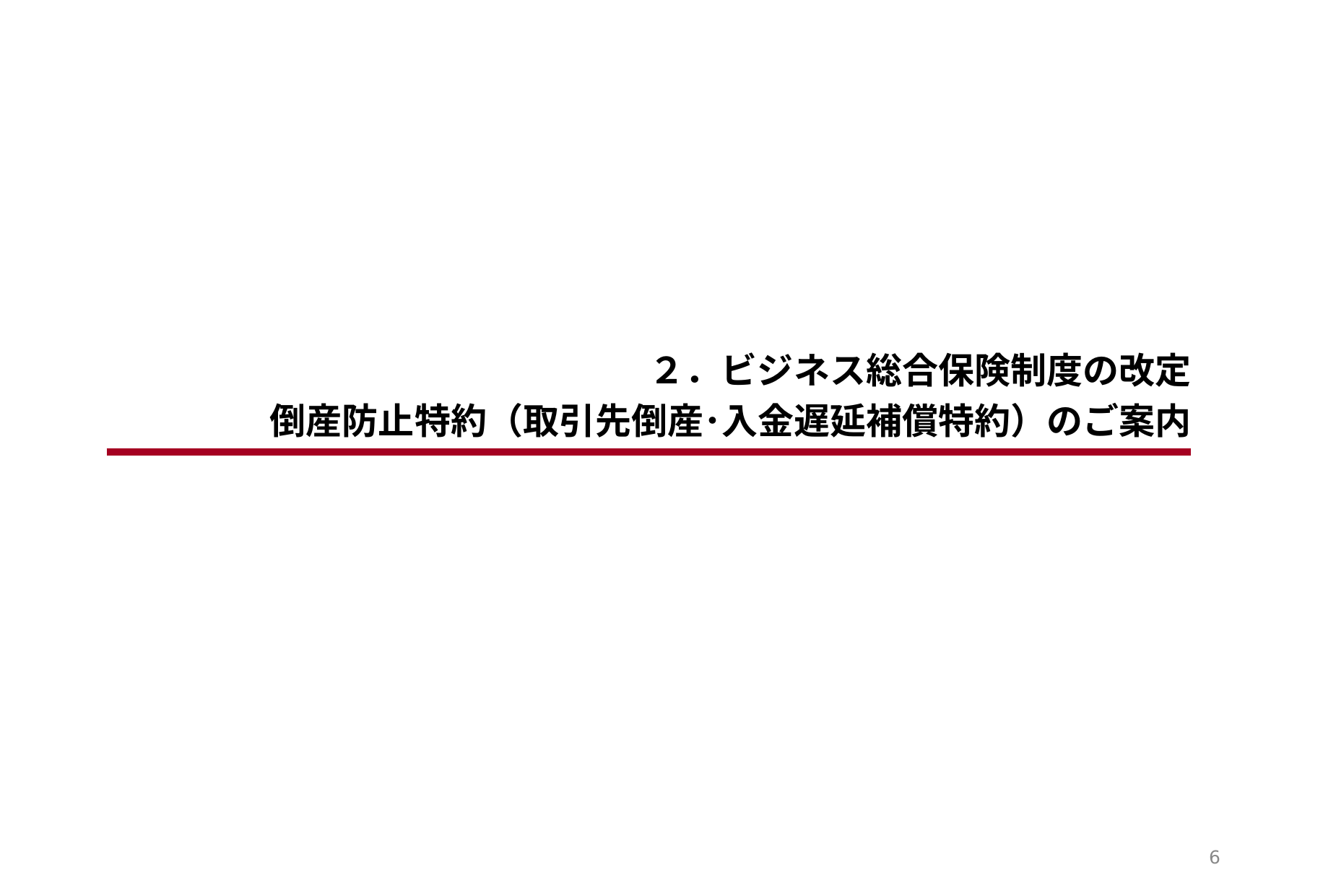

２．ビジネス総合保険制度の改定
倒産防止特約（取引先倒産･入金遅延補償特約）のご案内
6